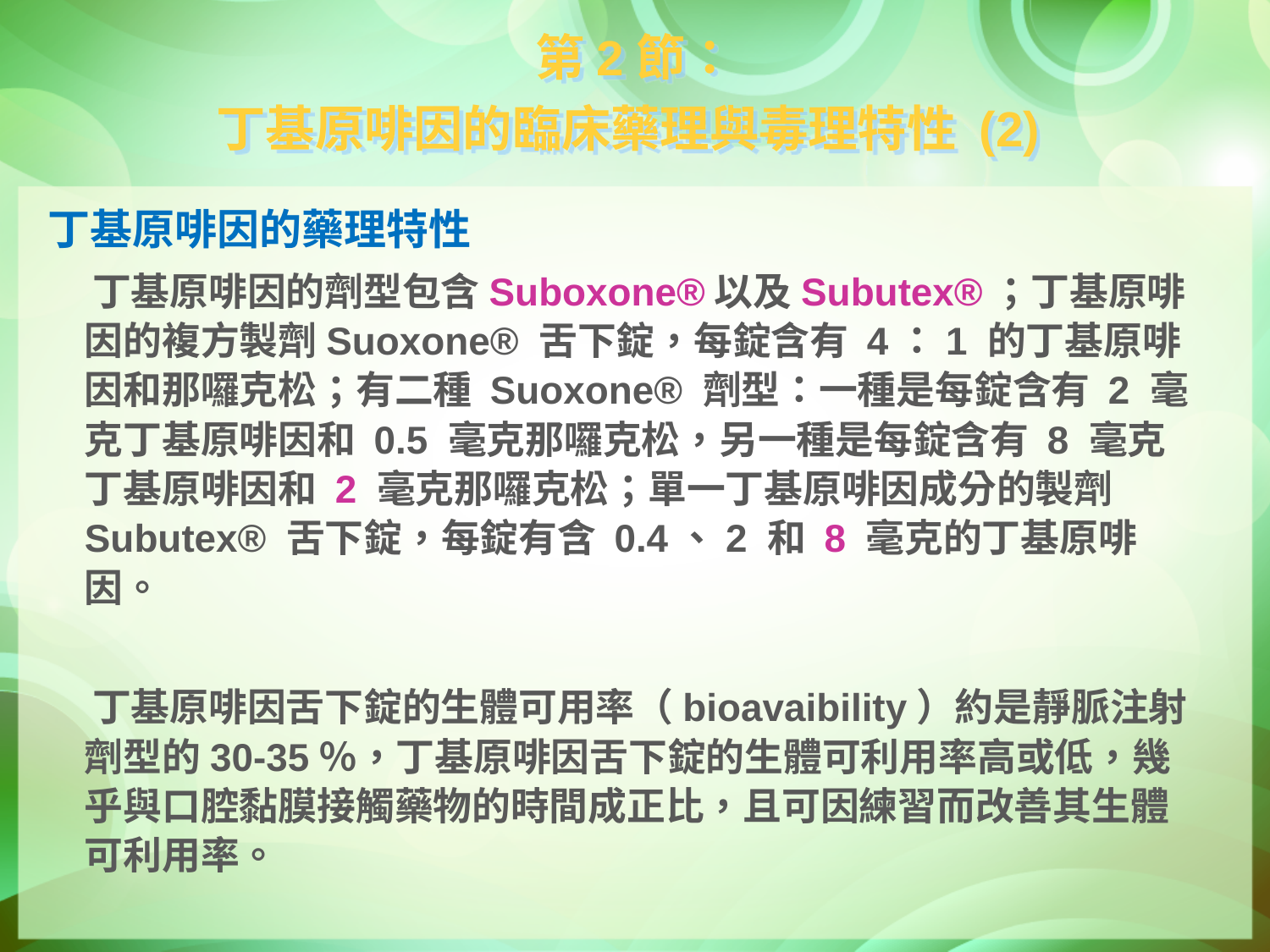

第2節：
丁基原啡因的臨床藥理與毒理特性 (2)
丁基原啡因的藥理特性
    丁基原啡因的劑型包含Suboxone®以及Subutex®；丁基原啡因的複方製劑Suoxone® 舌下錠，每錠含有 4：1 的丁基原啡因和那囉克松；有二種 Suoxone® 劑型：一種是每錠含有 2 毫克丁基原啡因和 0.5 毫克那囉克松，另一種是每錠含有 8 毫克丁基原啡因和 2 毫克那囉克松；單一丁基原啡因成分的製劑Subutex® 舌下錠，每錠有含 0.4、2 和 8 毫克的丁基原啡因。

    丁基原啡因舌下錠的生體可用率（bioavaibility）約是靜脈注射劑型的30-35％，丁基原啡因舌下錠的生體可利用率高或低，幾乎與口腔黏膜接觸藥物的時間成正比，且可因練習而改善其生體可利用率。